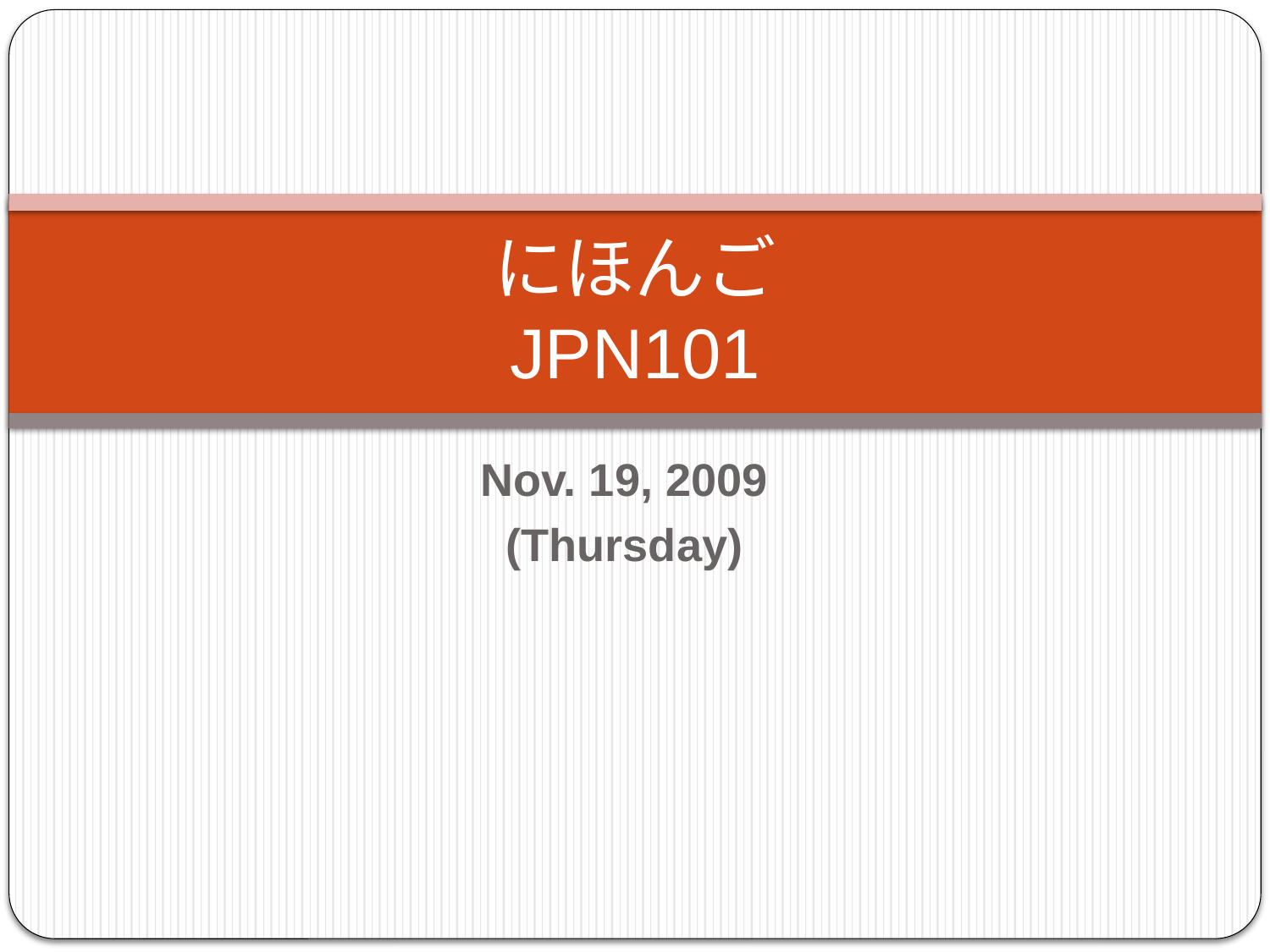

# にほんご JPN101
Nov. 19, 2009
(Thursday)